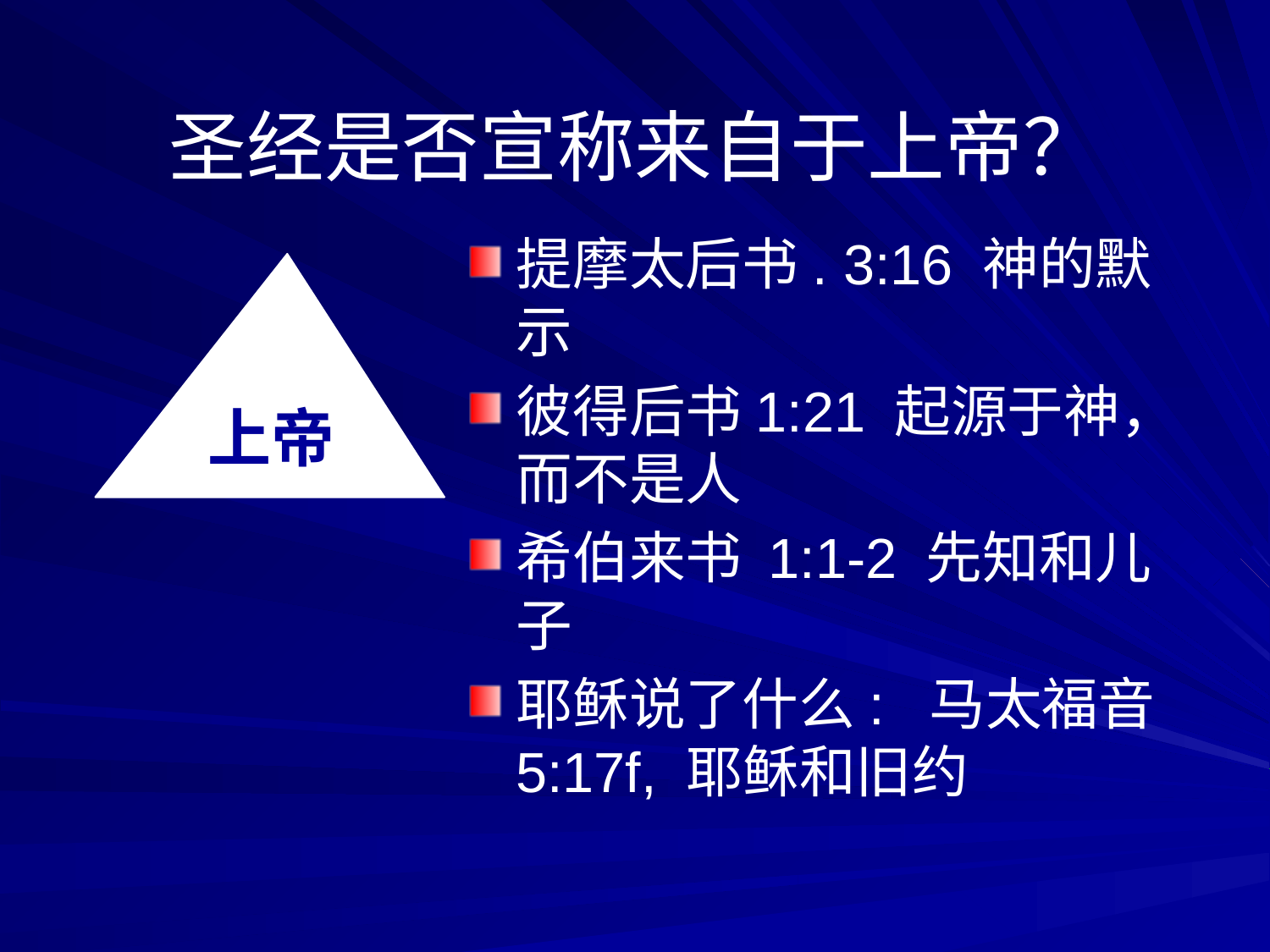

# 圣经是否宣称来自于上帝？
提摩太后书. 3:16 神的默示
彼得后书1:21 起源于神，而不是人
希伯来书 1:1-2 先知和儿子
耶稣说了什么:  马太福音 5:17f, 耶稣和旧约

上帝